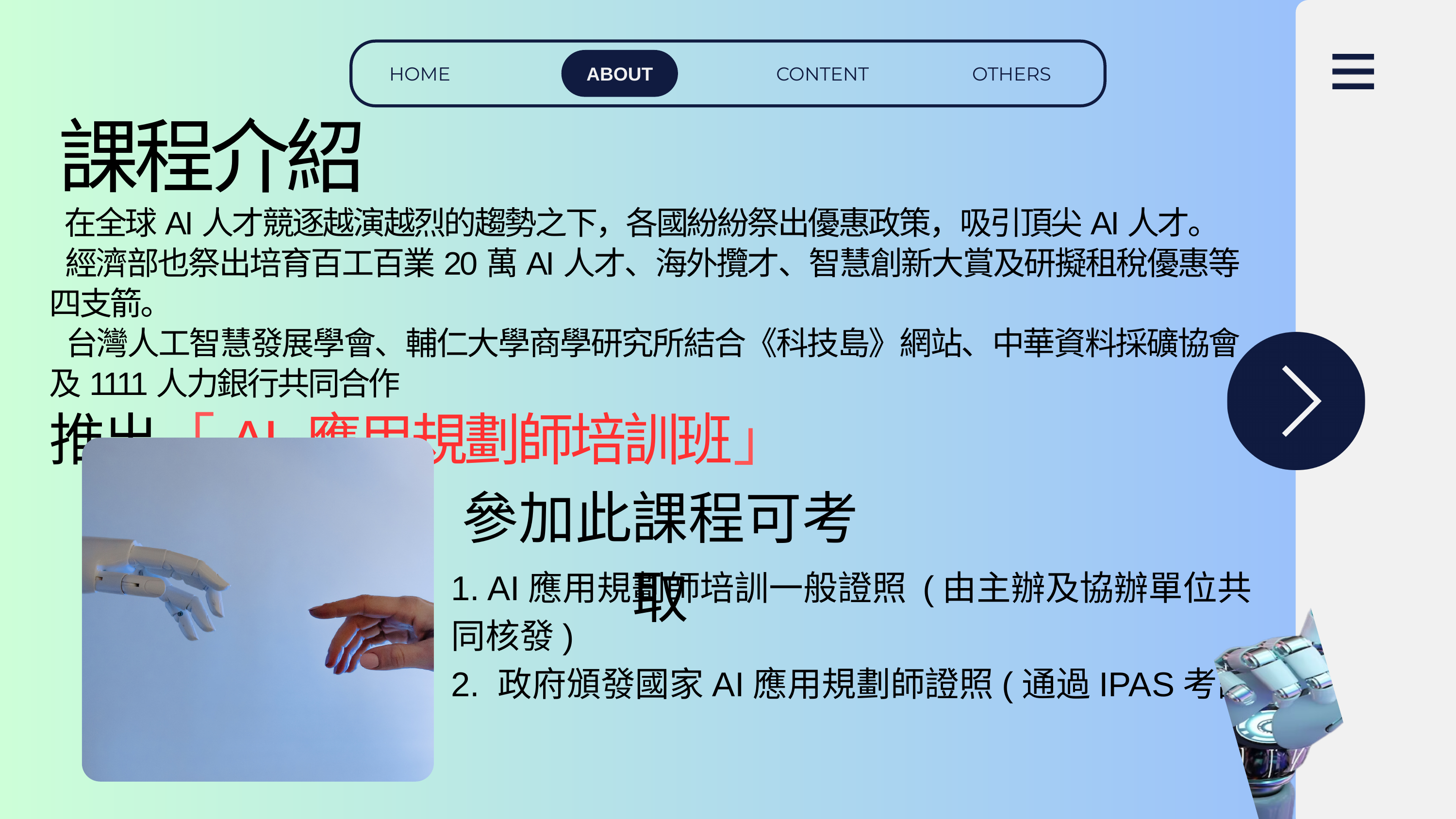

HOME
OTHERS
ABOUT
CONTENT
課程介紹
 在全球AI人才競逐越演越烈的趨勢之下，各國紛紛祭出優惠政策，吸引頂尖AI人才。
 經濟部也祭出培育百工百業20萬AI人才、海外攬才、智慧創新大賞及研擬租稅優惠等四支箭。
 台灣人工智慧發展學會、輔仁大學商學研究所結合《科技島》網站、中華資料採礦協會及1111人力銀行共同合作
推出「AI 應用規劃師培訓班」

參加此課程可考取
1. AI應用規劃師培訓一般證照 (由主辦及協辦單位共同核發)
2. 政府頒發國家AI應用規劃師證照(通過IPAS考試)